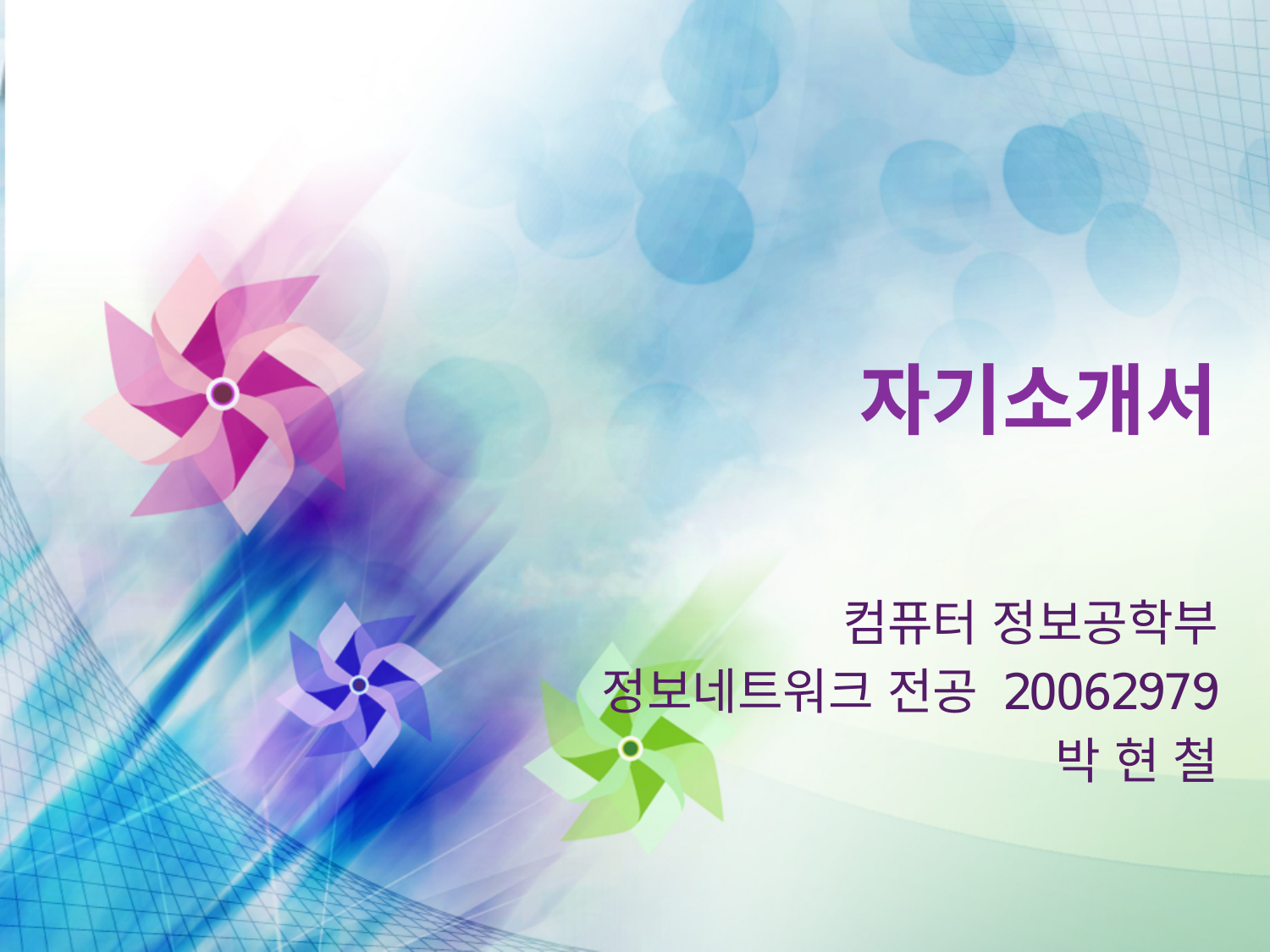

# 자기소개서
컴퓨터 정보공학부
정보네트워크 전공 20062979
박 현 철